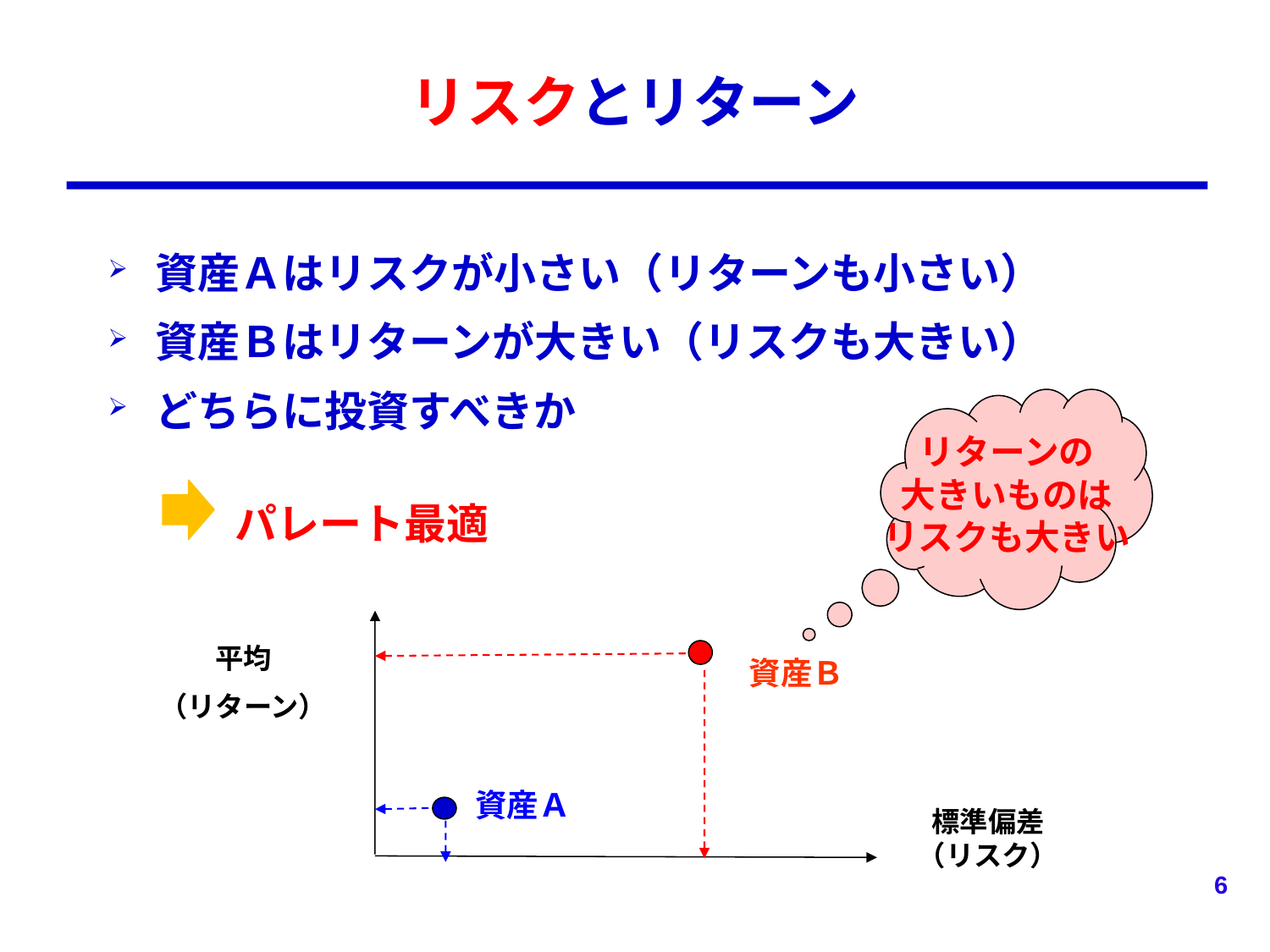

# リスクとリターン
資産Ａはリスクが小さい（リターンも小さい）
資産Ｂはリターンが大きい（リスクも大きい）
どちらに投資すべきか
　　　パレート最適
リターンの
大きいものは
リスクも大きい

平均
（リターン）

資産Ｂ
資産Ａ

標準偏差（リスク）

6